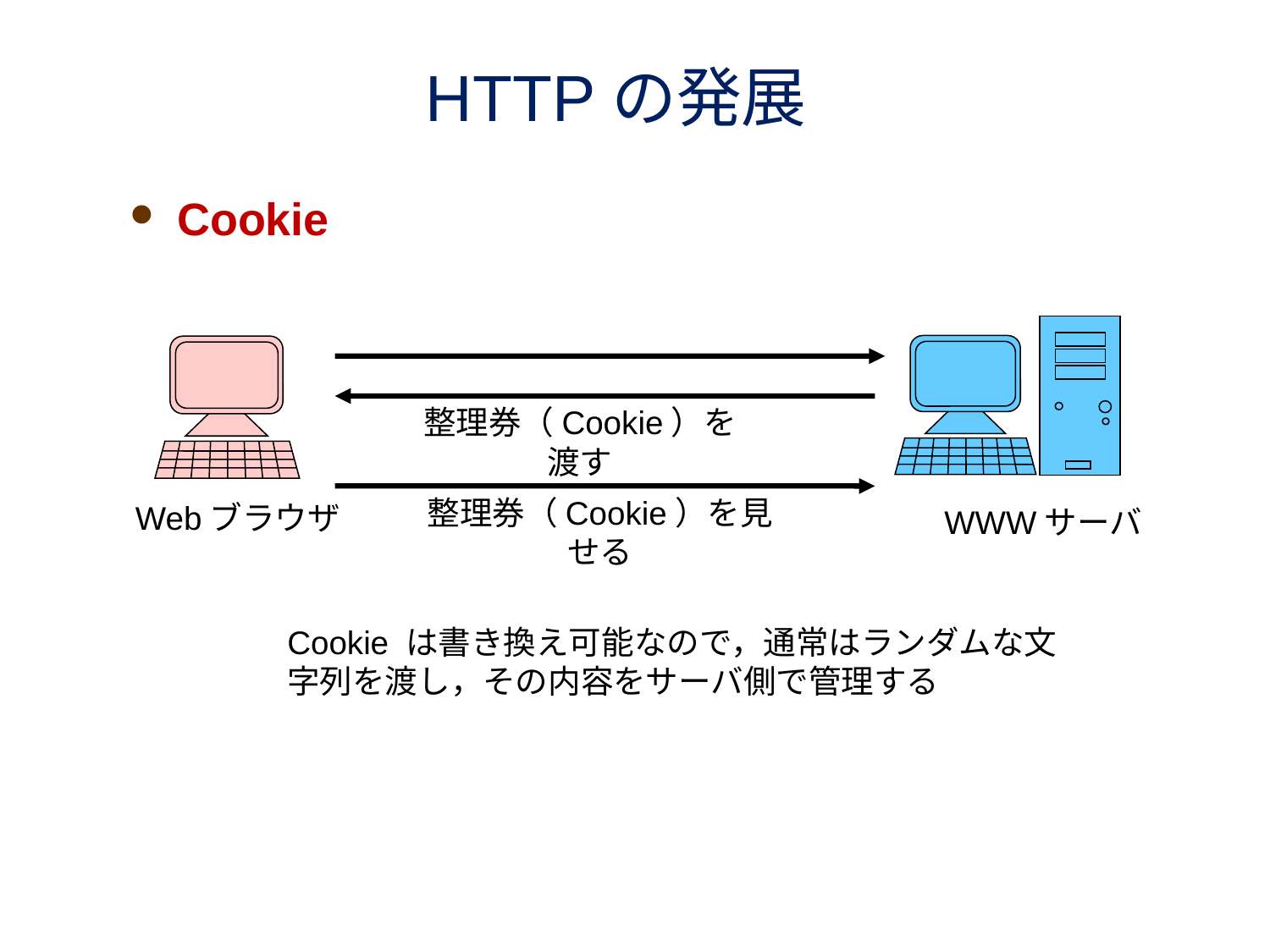

# HTTPの発展
Cookie
 サーバから整理券（クッキー）をブラウザに渡す
 ブラウザは次以降の接続時に整理券（クッキー）をサーバに渡す

Cookie は書き換え可能なので，通常はランダムな文字列を渡し，その内容をサーバ側で管理する

整理券（Cookie）を渡す

整理券（Cookie）を見せる
Webブラウザ
WWWサーバ
Cookie は書き換え可能なので，通常はランダムな文字列を渡し，その内容をサーバ側で管理する